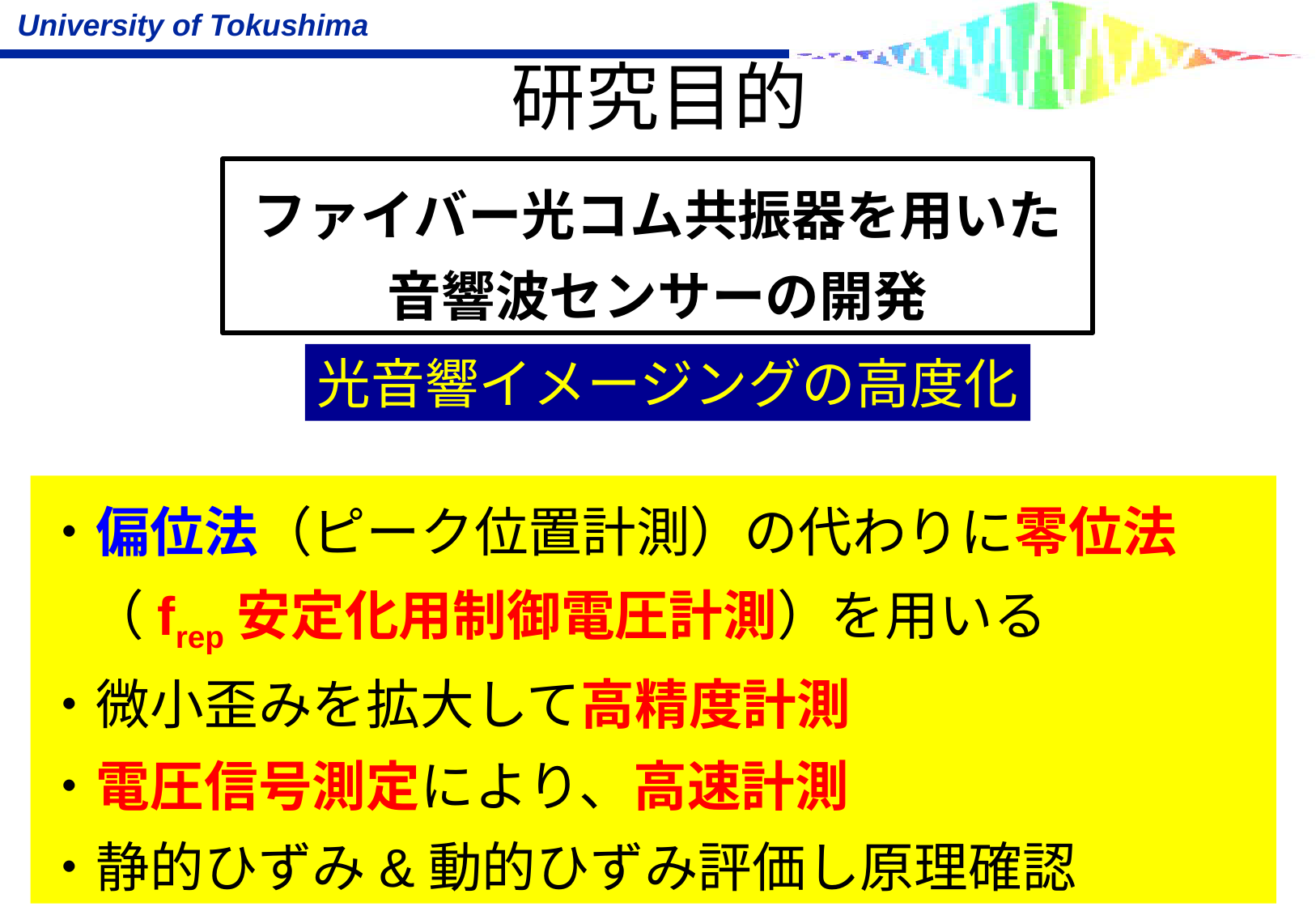

研究目的
ファイバー光コム共振器を用いた
音響波センサーの開発
光音響イメージングの高度化
・偏位法（ピーク位置計測）の代わりに零位法（frep安定化用制御電圧計測）を用いる
・微小歪みを拡大して高精度計測
・電圧信号測定により、高速計測
・静的ひずみ&動的ひずみ評価し原理確認